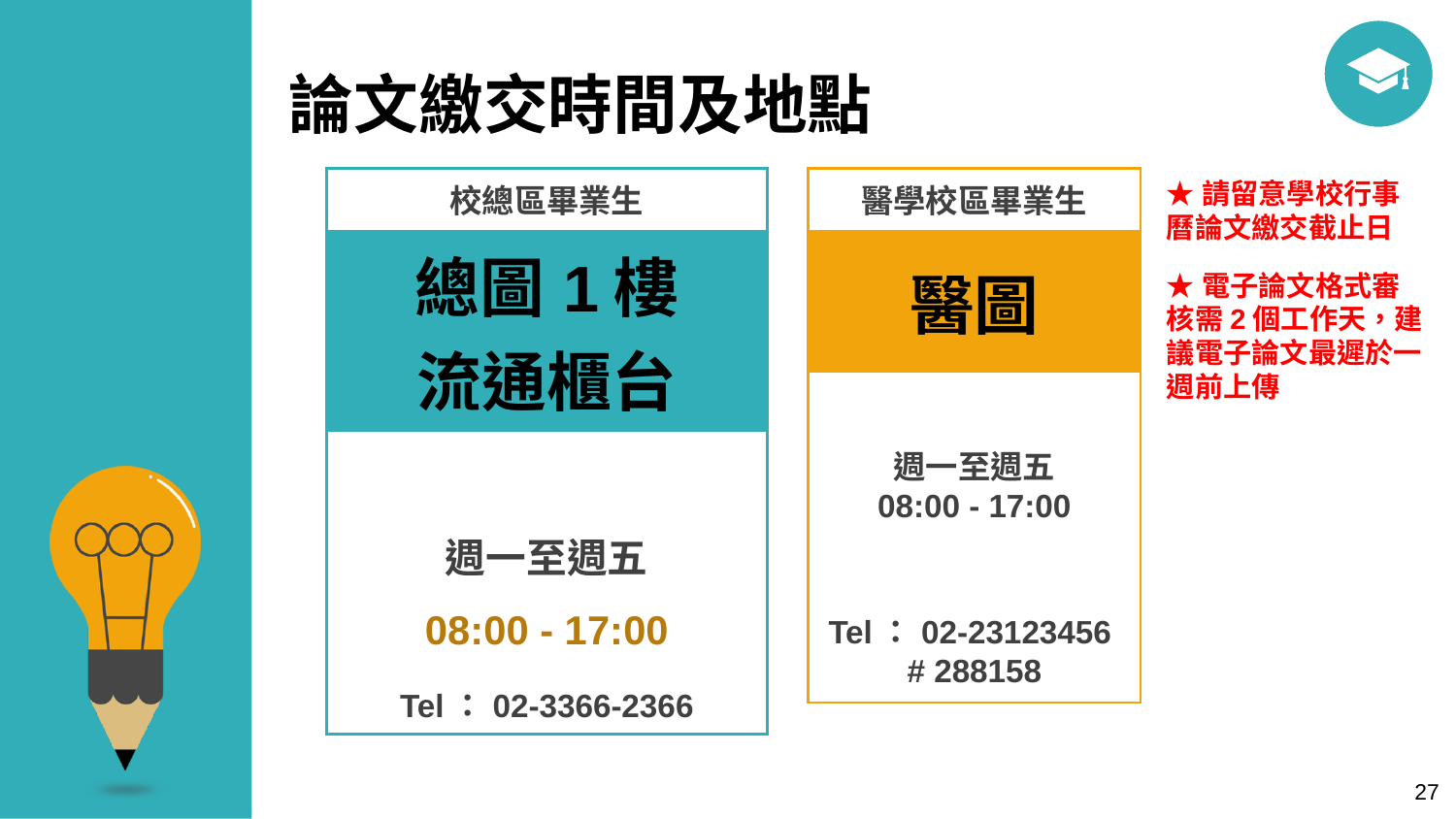

論文繳交時間及地點
| 校總區畢業生 |  |  |
| --- | --- | --- |
| 總圖1樓 流通櫃台 |  |  |
|  |  |  |
|  | 週一至週五 08:00 - 17:00 |  |
|  |  |  |
|  |  |  |
| Tel：02-3366-2366 |  |  |
| 醫學校區畢業生 |  |  |
| --- | --- | --- |
| 醫圖 |  |  |
|  | 週一至週五 08:00 - 17:00 |  |
|  |  |  |
|  |  |  |
| Tel：02-23123456 # 288158 |  |  |
★請留意學校行事曆論文繳交截止日
★電子論文格式審核需2個工作天，建議電子論文最遲於一週前上傳
27